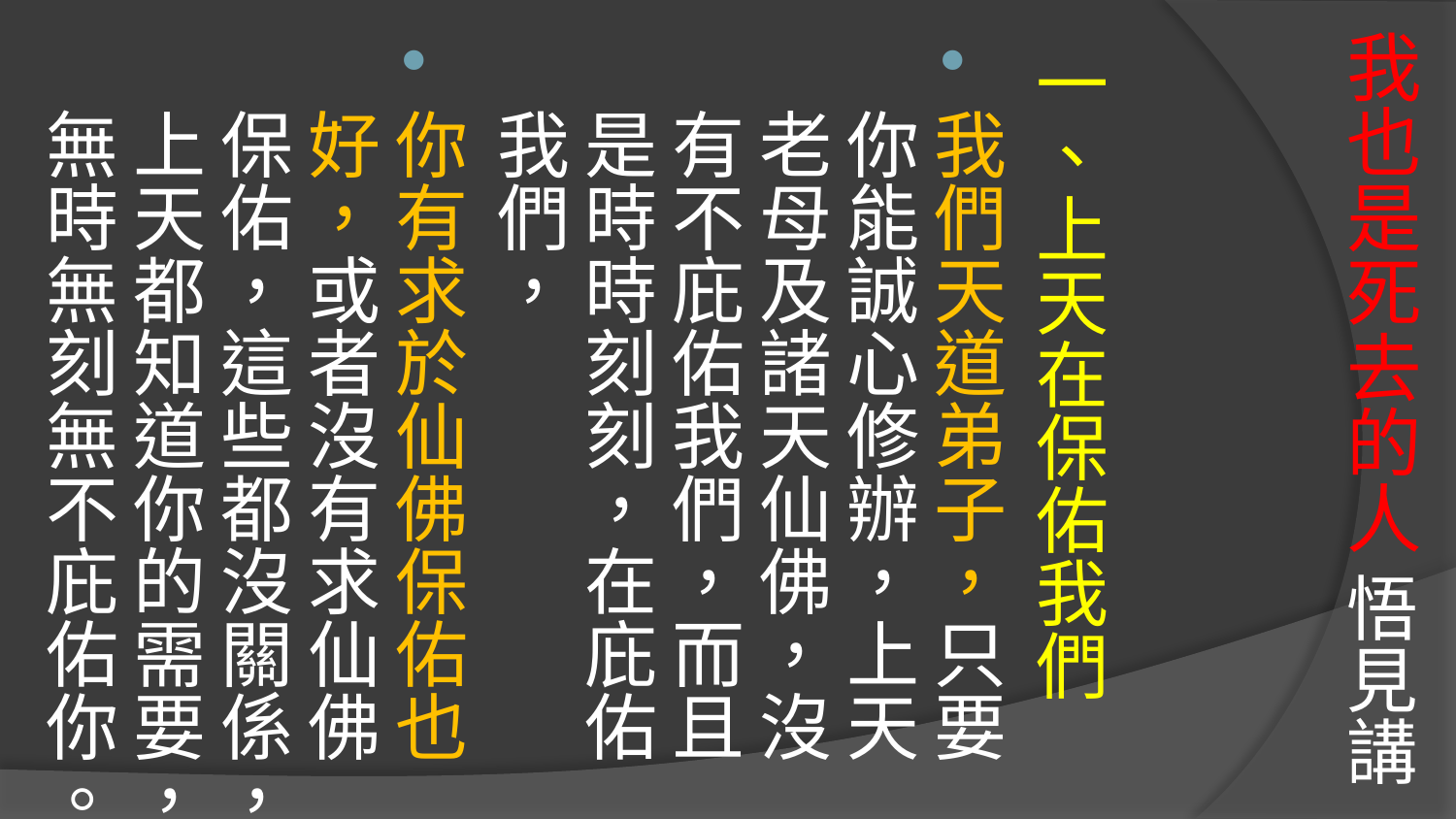

# 我也是死去的人 悟見講
一、上天在保佑我們
我們天道弟子，只要你能誠心修辦，上天老母及諸天仙佛，沒有不庇佑我們，而且是時時刻刻，在庇佑我們，
你有求於仙佛保佑也好，或者沒有求仙佛保佑，這些都沒關係，上天都知道你的需要，無時無刻無不庇佑你。